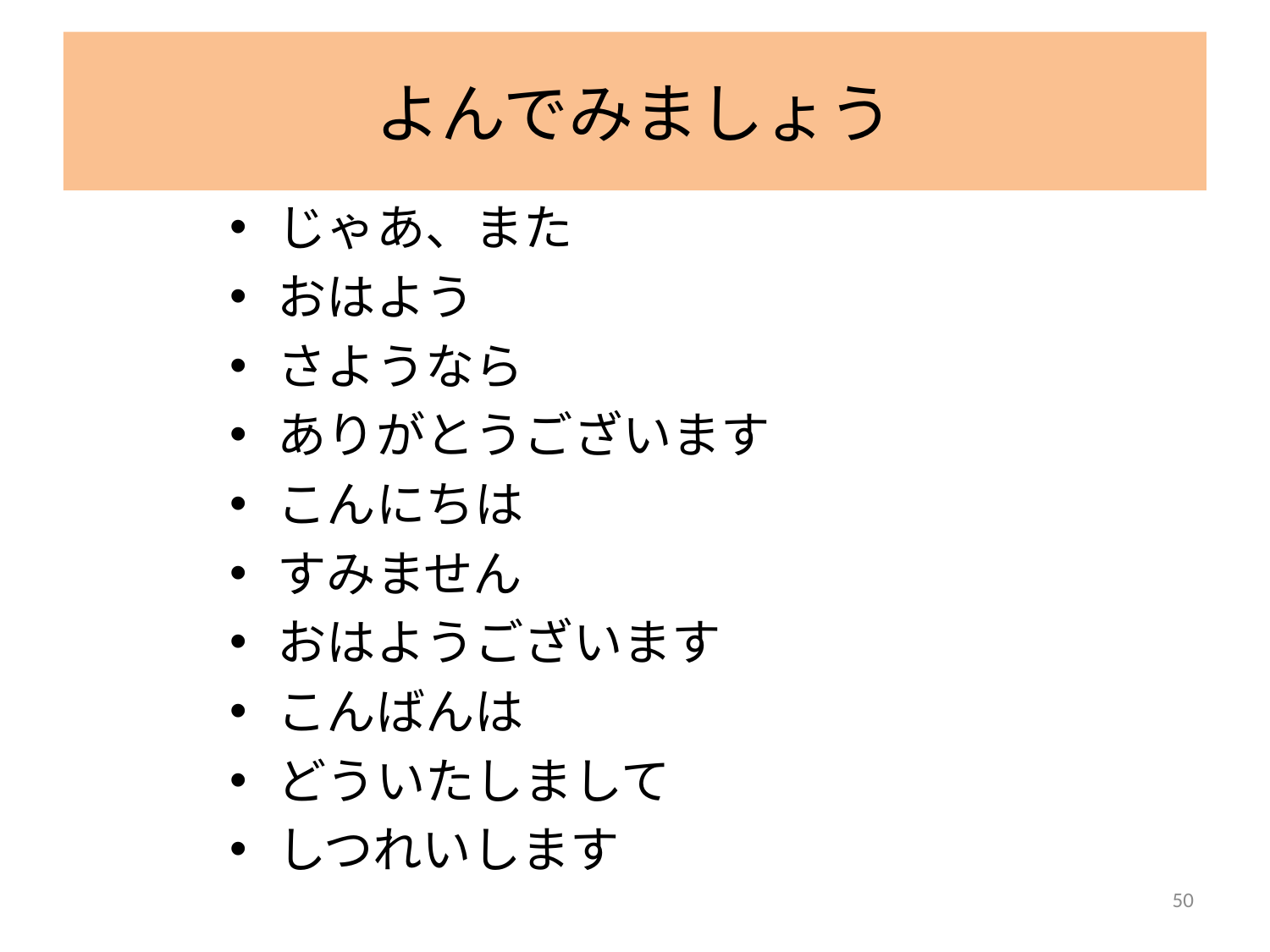

よんでみましょう
じゃあ、また
おはよう
さようなら
ありがとうございます
こんにちは
すみません
おはようございます
こんばんは
どういたしまして
しつれいします
50